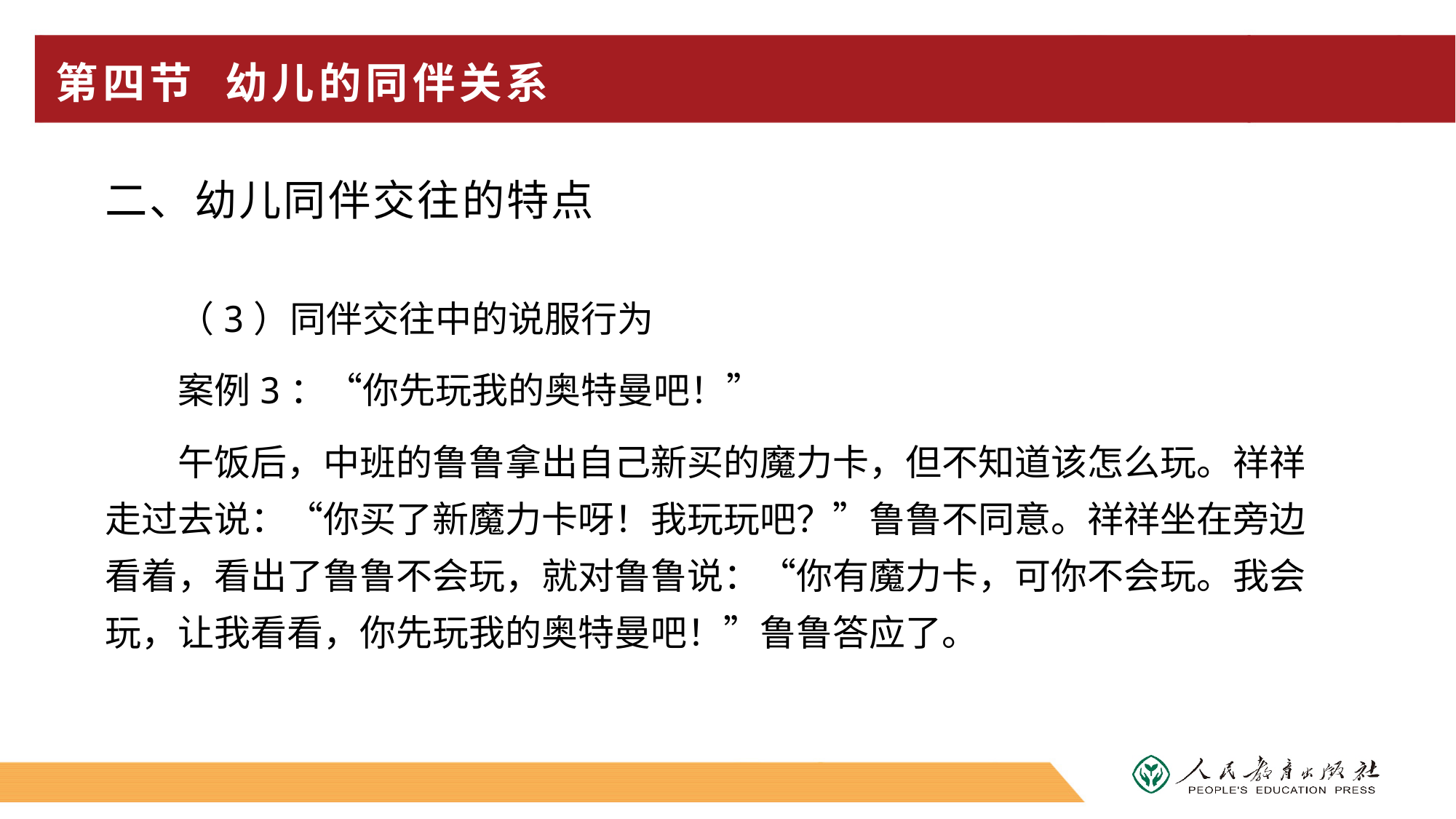

# 第四节  幼儿的同伴关系
二、幼儿同伴交往的特点
（3）同伴交往中的说服行为
案例3：“你先玩我的奥特曼吧！”
午饭后，中班的鲁鲁拿出自己新买的魔力卡，但不知道该怎么玩。祥祥走过去说：“你买了新魔力卡呀！我玩玩吧？”鲁鲁不同意。祥祥坐在旁边看着，看出了鲁鲁不会玩，就对鲁鲁说：“你有魔力卡，可你不会玩。我会玩，让我看看，你先玩我的奥特曼吧！”鲁鲁答应了。